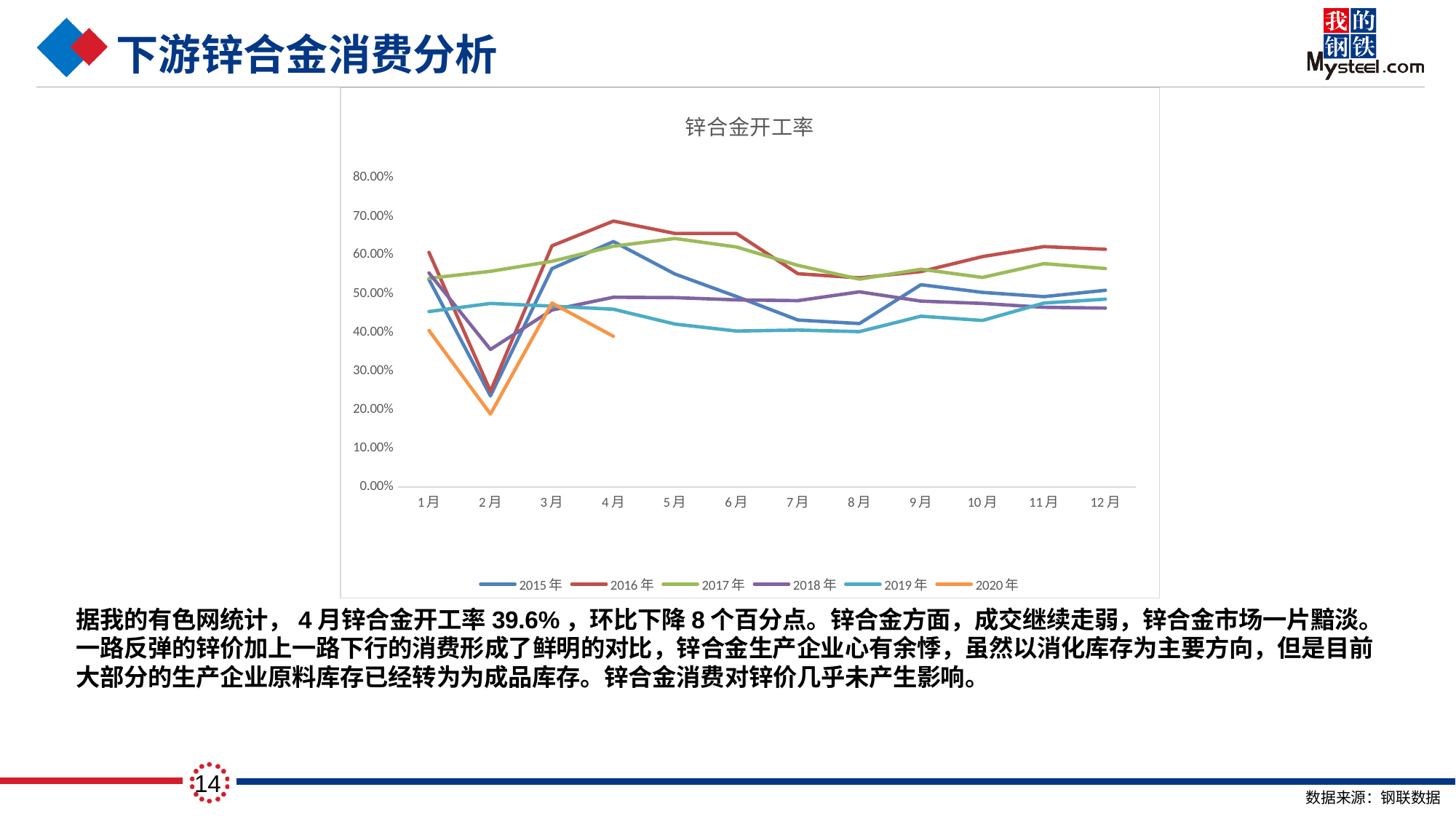

# 下游锌合金消费分析

### Chart: 锌合金开工率

| Category | 2015年 | 2016年 | 2017年 | 2018年 | 2019年 | 2020年 |
|---|---|---|---|---|---|---|
| 1月 | 0.537 | 0.607 | 0.54 | 0.5539 | 0.454 | 0.405 |
| 2月 | 0.236 | 0.248 | 0.558 | 0.356 | 0.475 | 0.189 |
| 3月 | 0.565 | 0.624 | 0.584 | 0.458 | 0.468 | 0.476 |
| 4月 | 0.635 | 0.688 | 0.623 | 0.491 | 0.46 | 0.39 |
| 5月 | 0.551 | 0.656 | 0.643 | 0.49 | 0.4216 | None |
| 6月 | 0.493 | 0.656 | 0.621 | 0.4843 | 0.4036 | None |
| 7月 | 0.4321 | 0.5518 | 0.5734 | 0.4823 | 0.4062 | None |
| 8月 | 0.423 | 0.5411 | 0.5378 | 0.505 | 0.402 | None |
| 9月 | 0.5235 | 0.5574 | 0.5634 | 0.481 | 0.442 | None |
| 10月 | 0.5035 | 0.5961 | 0.5423 | 0.475 | 0.431 | None |
| 11月 | 0.4926 | 0.622 | 0.578 | 0.465 | 0.476 | None |
| 12月 | 0.509 | 0.615 | 0.5652 | 0.463 | 0.486 | None |

据我的有色网统计，4月锌合金开工率39.6%，环比下降8个百分点。锌合金方面，成交继续走弱，锌合金市场一片黯淡。一路反弹的锌价加上一路下行的消费形成了鲜明的对比，锌合金生产企业心有余悸，虽然以消化库存为主要方向，但是目前大部分的生产企业原料库存已经转为为成品库存。锌合金消费对锌价几乎未产生影响。
14
数据来源：钢联数据